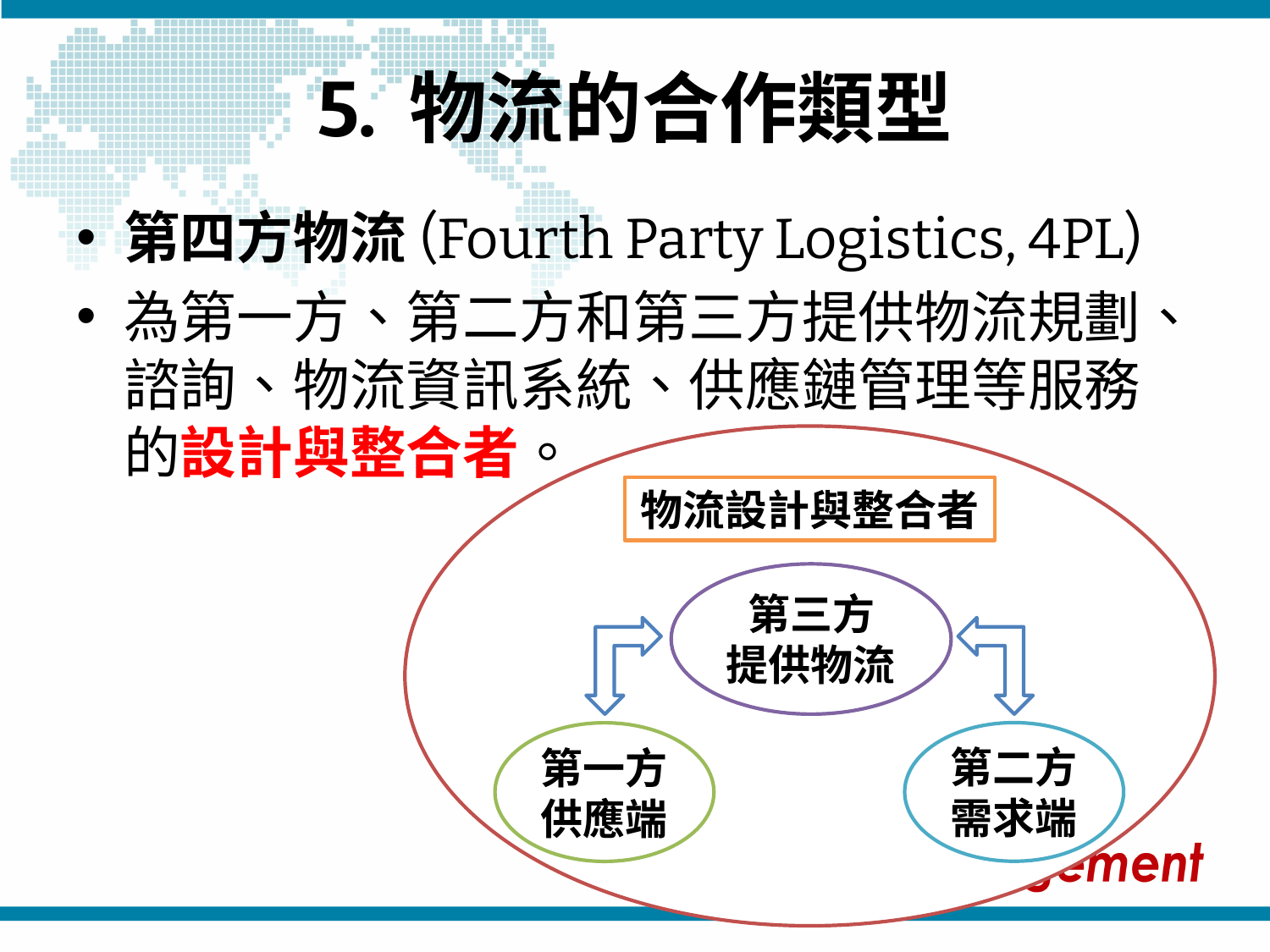

# 5. 物流的合作類型
第四方物流(Fourth Party Logistics, 4PL)
為第一方、第二方和第三方提供物流規劃、諮詢、物流資訊系統、供應鏈管理等服務的設計與整合者。

第四方
物流設計與整合者
第三方
提供物流

第二方
需求端
第一方
供應端